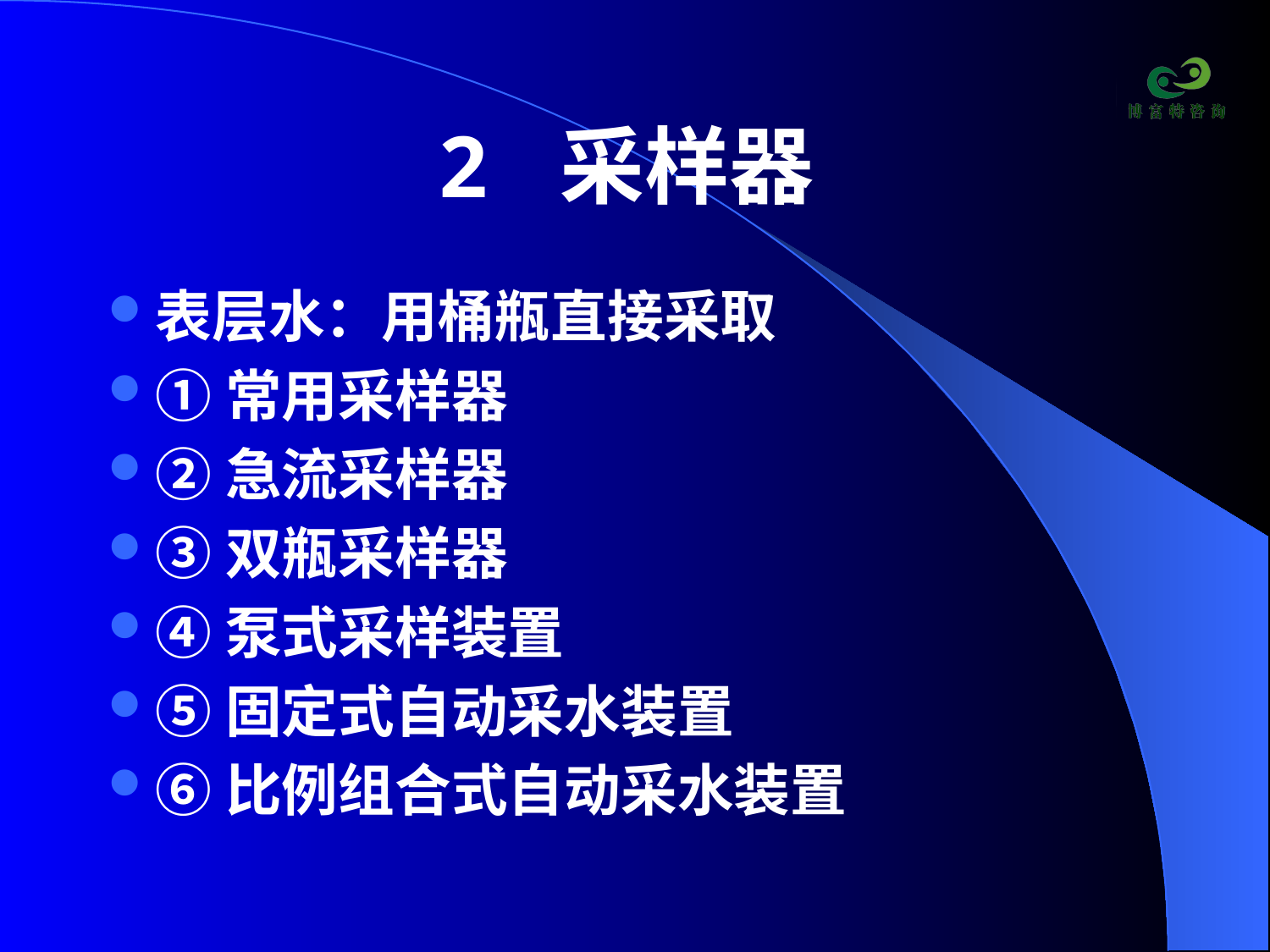

# 2 采样器
表层水：用桶瓶直接采取
①常用采样器
②急流采样器
③双瓶采样器
④泵式采样装置
⑤固定式自动采水装置
⑥比例组合式自动采水装置